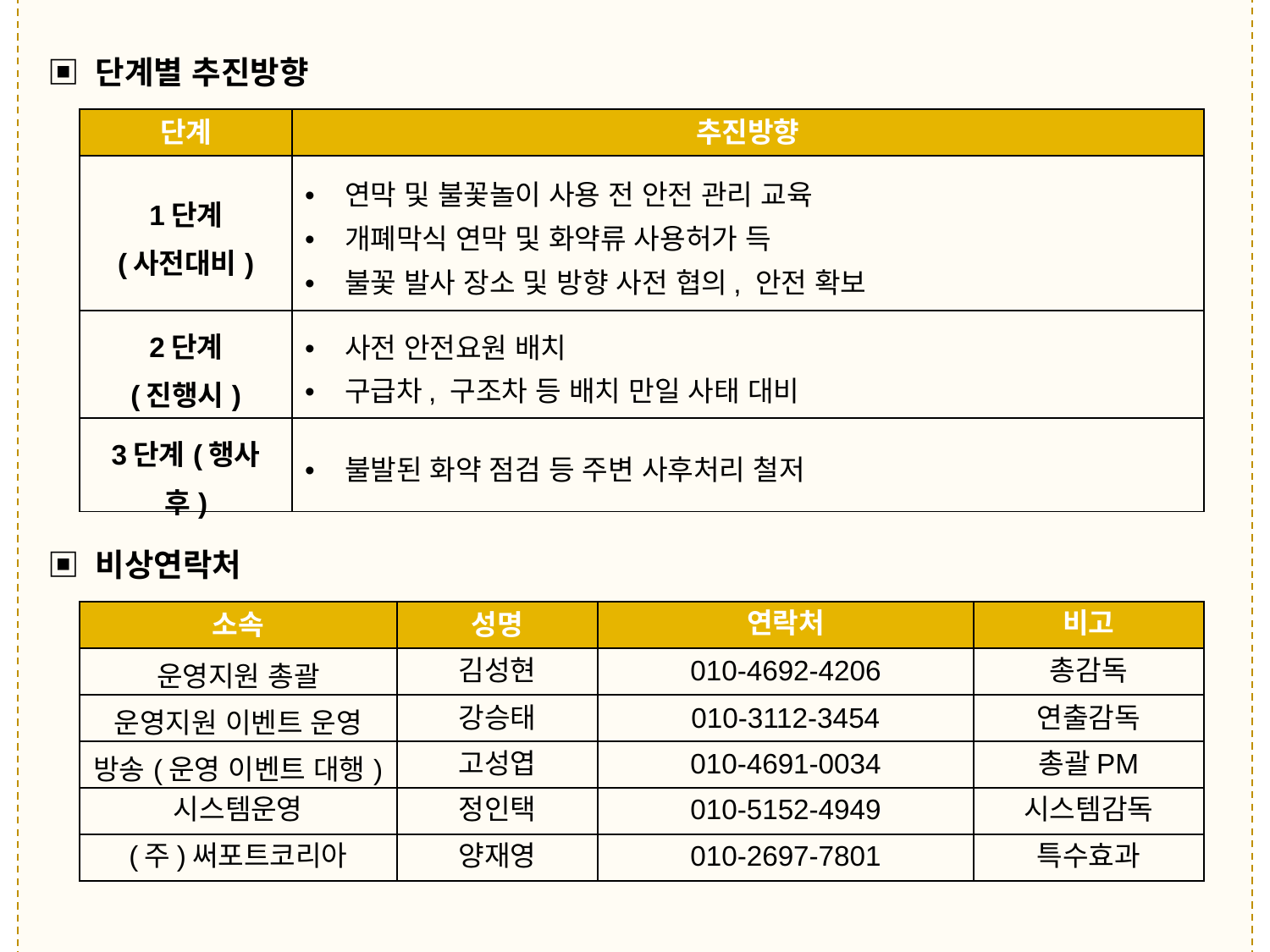

▣ 단계별 추진방향
| 단계 | 추진방향 |
| --- | --- |
| 1단계 (사전대비) | 연막 및 불꽃놀이 사용 전 안전 관리 교육 개폐막식 연막 및 화약류 사용허가 득 불꽃 발사 장소 및 방향 사전 협의, 안전 확보 |
| 2단계 (진행시) | 사전 안전요원 배치 구급차, 구조차 등 배치 만일 사태 대비 |
| 3단계(행사후) | 불발된 화약 점검 등 주변 사후처리 철저 |
▣ 비상연락처
| 소속 | 성명 | 연락처 | 비고 |
| --- | --- | --- | --- |
| 운영지원 총괄 | 김성현 | 010-4692-4206 | 총감독 |
| 운영지원 이벤트 운영 | 강승태 | 010-3112-3454 | 연출감독 |
| 방송(운영 이벤트 대행) | 고성엽 | 010-4691-0034 | 총괄PM |
| 시스템운영 | 정인택 | 010-5152-4949 | 시스템감독 |
| (주)써포트코리아 | 양재영 | 010-2697-7801 | 특수효과 |